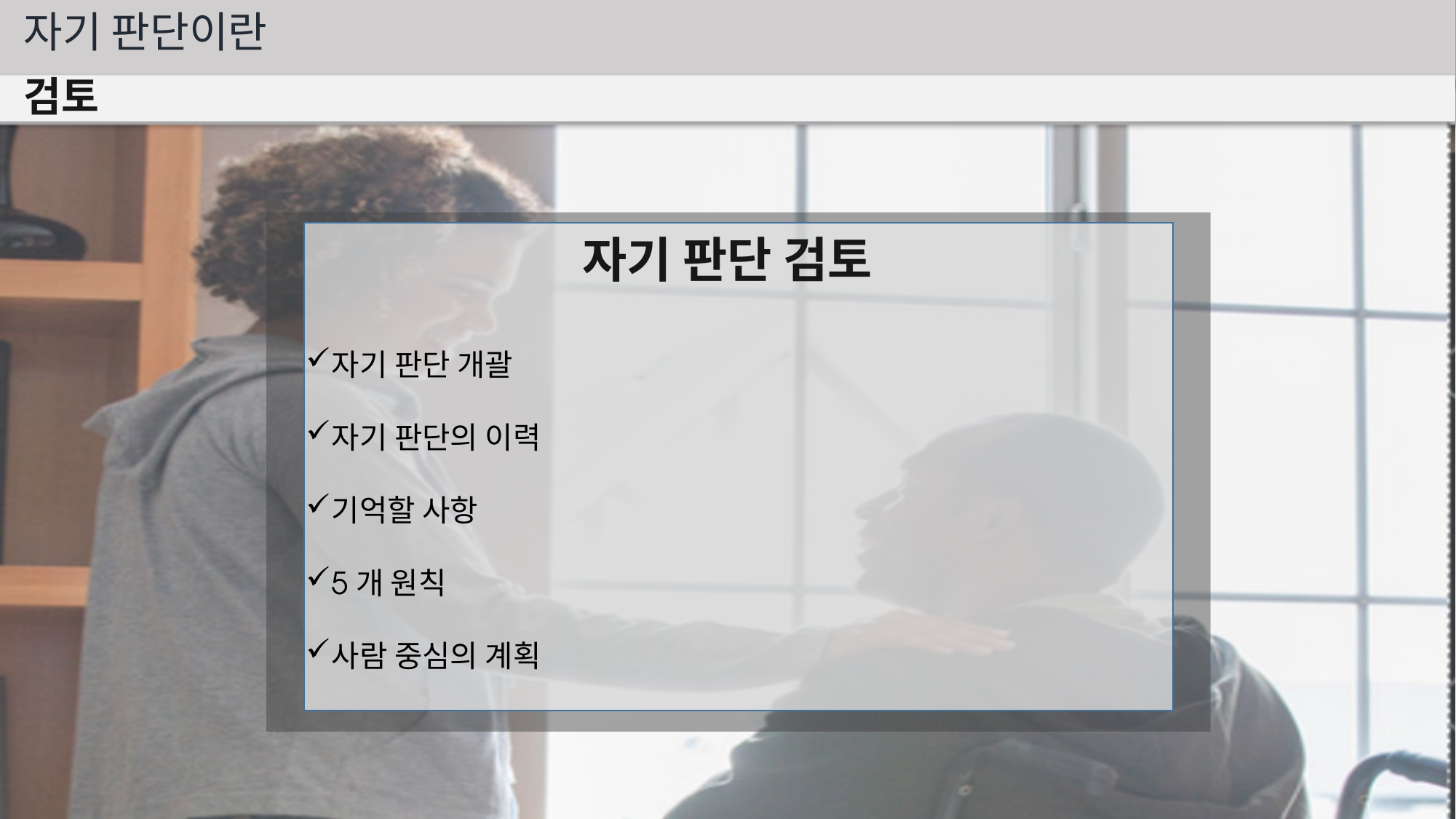

자기 판단이란
검토

자기 판단 검토

자기 판단 개괄

자기 판단의 이력

기억할 사항

5개 원칙

사람 중심의 계획